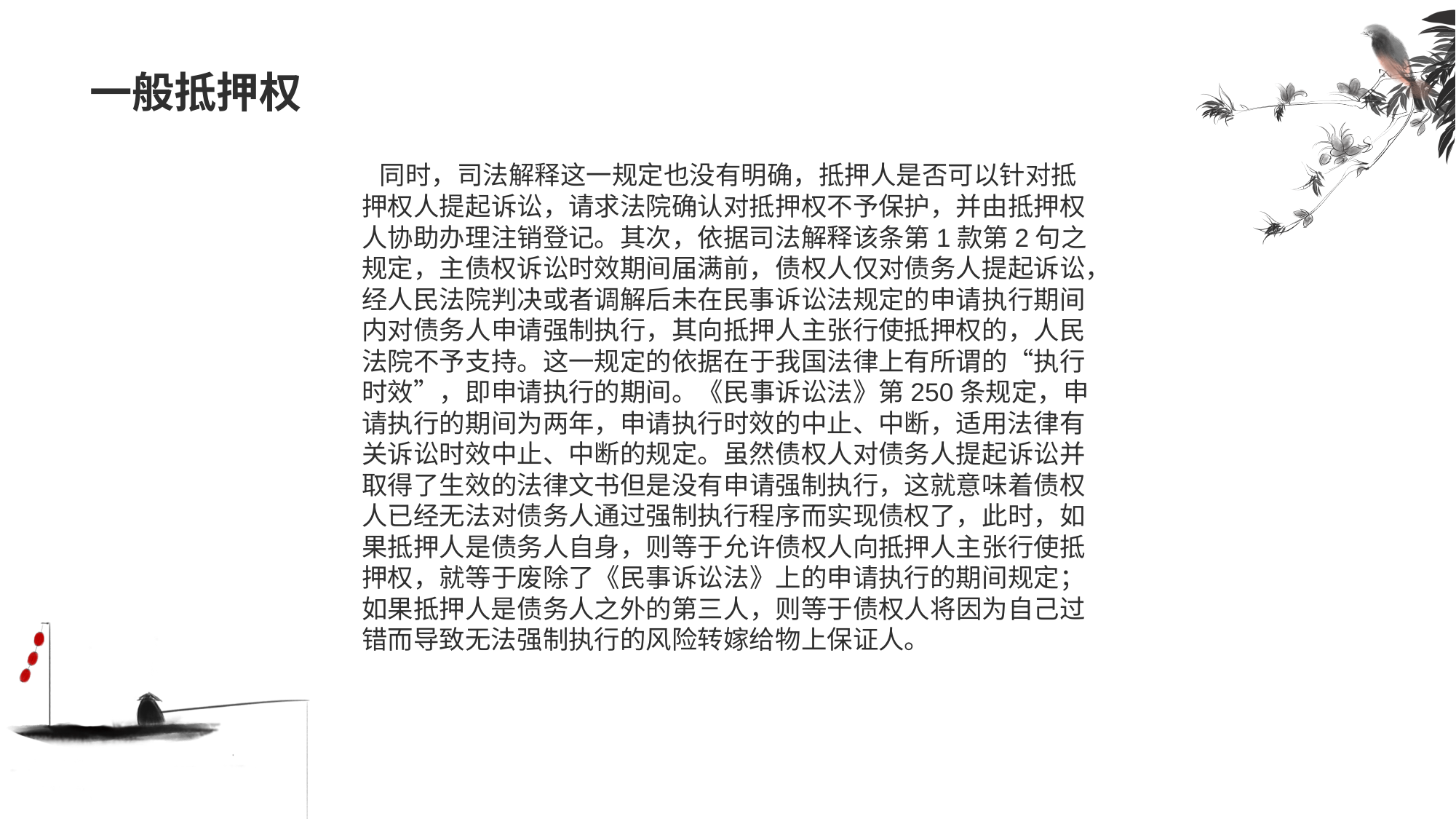

# 一般抵押权

  同时，司法解释这一规定也没有明确，抵押人是否可以针对抵押权人提起诉讼，请求法院确认对抵押权不予保护，并由抵押权人协助办理注销登记。其次，依据司法解释该条第1款第2句之规定，主债权诉讼时效期间届满前，债权人仅对债务人提起诉讼，经人民法院判决或者调解后未在民事诉讼法规定的申请执行期间内对债务人申请强制执行，其向抵押人主张行使抵押权的，人民法院不予支持。这一规定的依据在于我国法律上有所谓的“执行时效”，即申请执行的期间。《民事诉讼法》第250条规定，申请执行的期间为两年，申请执行时效的中止、中断，适用法律有关诉讼时效中止、中断的规定。虽然债权人对债务人提起诉讼并取得了生效的法律文书但是没有申请强制执行，这就意味着债权人已经无法对债务人通过强制执行程序而实现债权了，此时，如果抵押人是债务人自身，则等于允许债权人向抵押人主张行使抵押权，就等于废除了《民事诉讼法》上的申请执行的期间规定；如果抵押人是债务人之外的第三人，则等于债权人将因为自己过错而导致无法强制执行的风险转嫁给物上保证人。
164